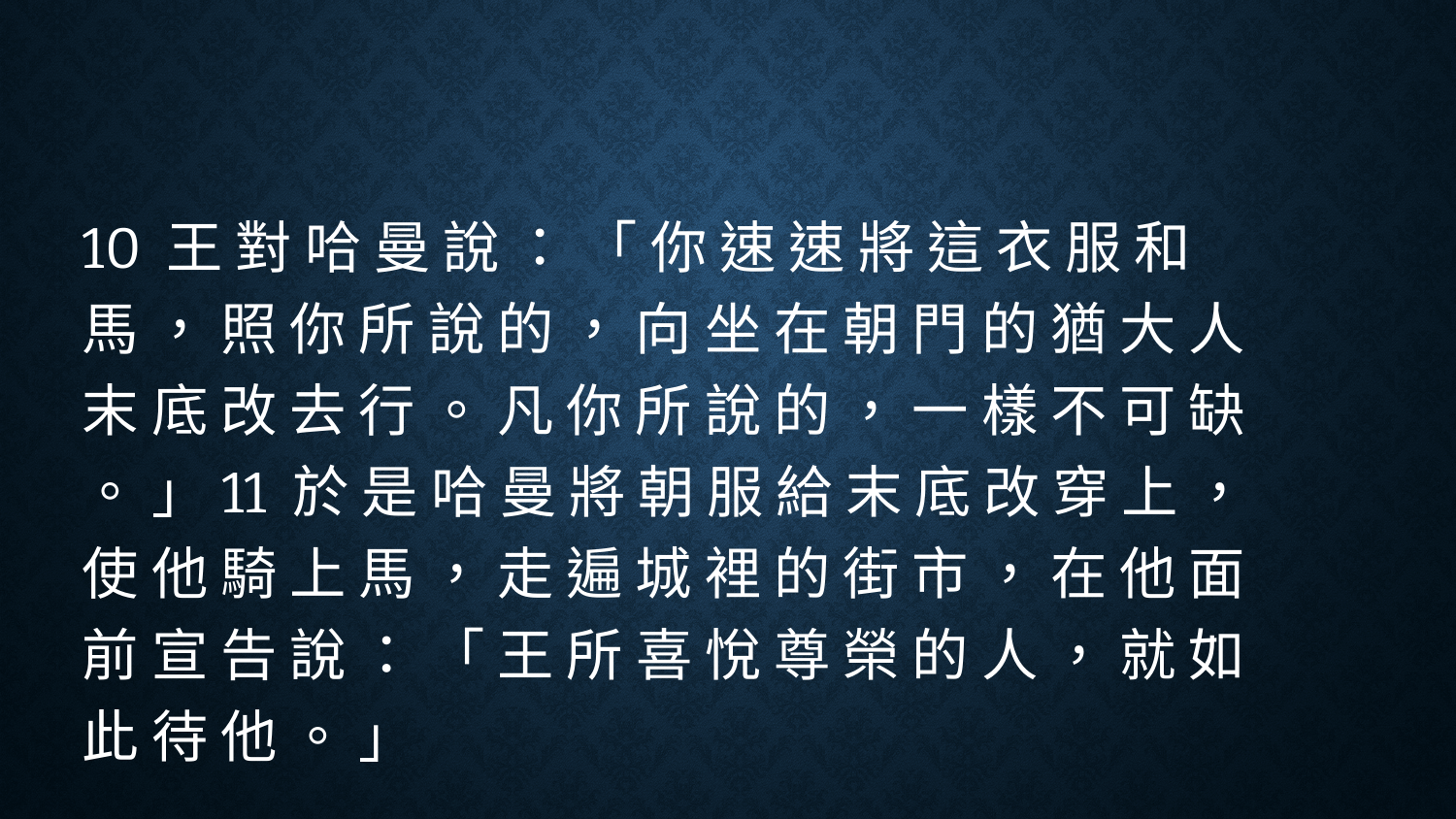

#
10 王 對 哈 曼 說 ： 「 你 速 速 將 這 衣 服 和 馬 ， 照 你 所 說 的 ， 向 坐 在 朝 門 的 猶 大 人 末 底 改 去 行 。 凡 你 所 說 的 ， 一 樣 不 可 缺 。 」11 於 是 哈 曼 將 朝 服 給 末 底 改 穿 上 ， 使 他 騎 上 馬 ， 走 遍 城 裡 的 街 市 ， 在 他 面 前 宣 告 說 ： 「 王 所 喜 悅 尊 榮 的 人 ， 就 如 此 待 他 。 」